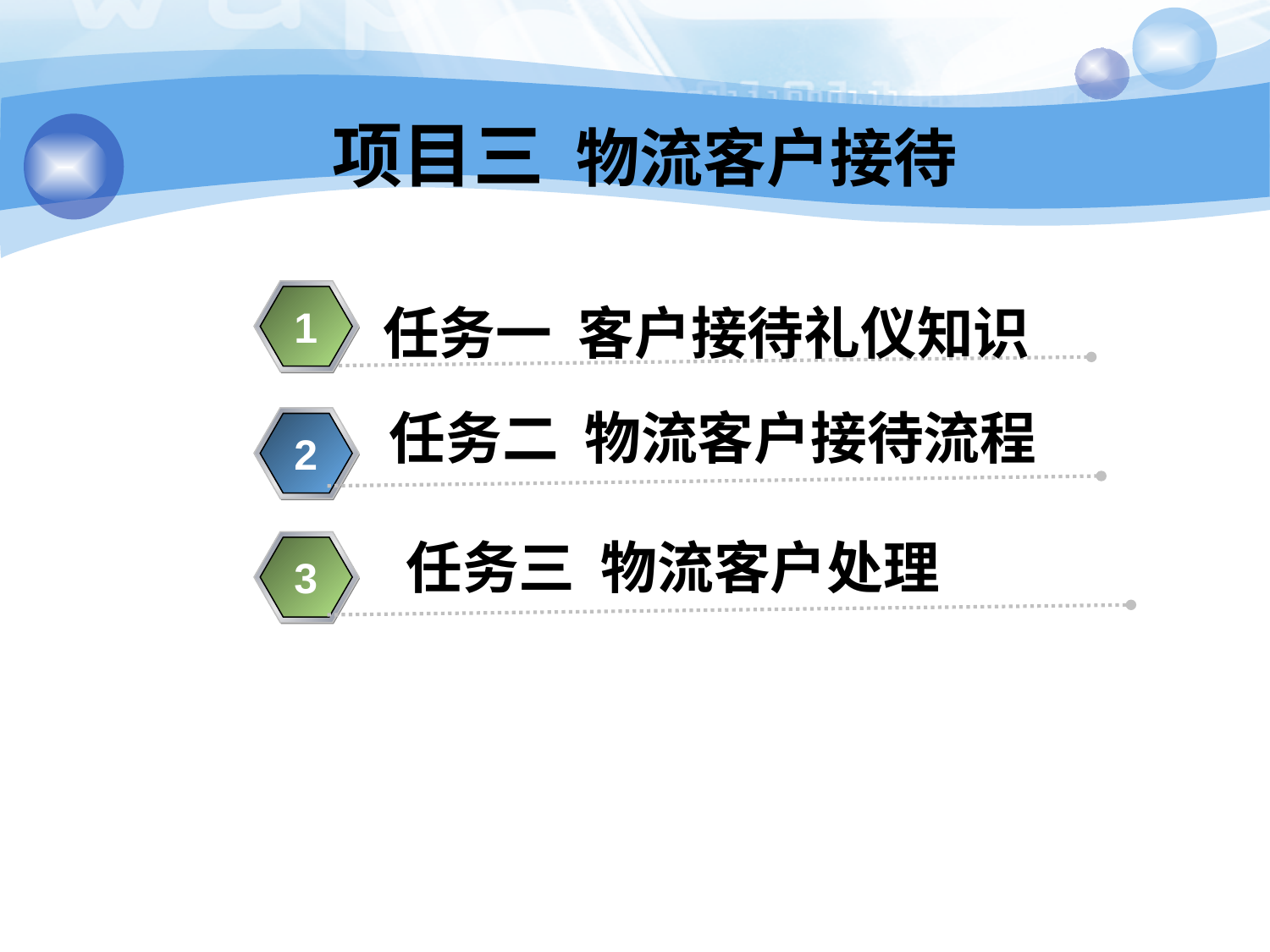

项目三  物流客户接待

任务一  客户接待礼仪知识
1

任务二  物流客户接待流程

2

 任务三  物流客户处理

3